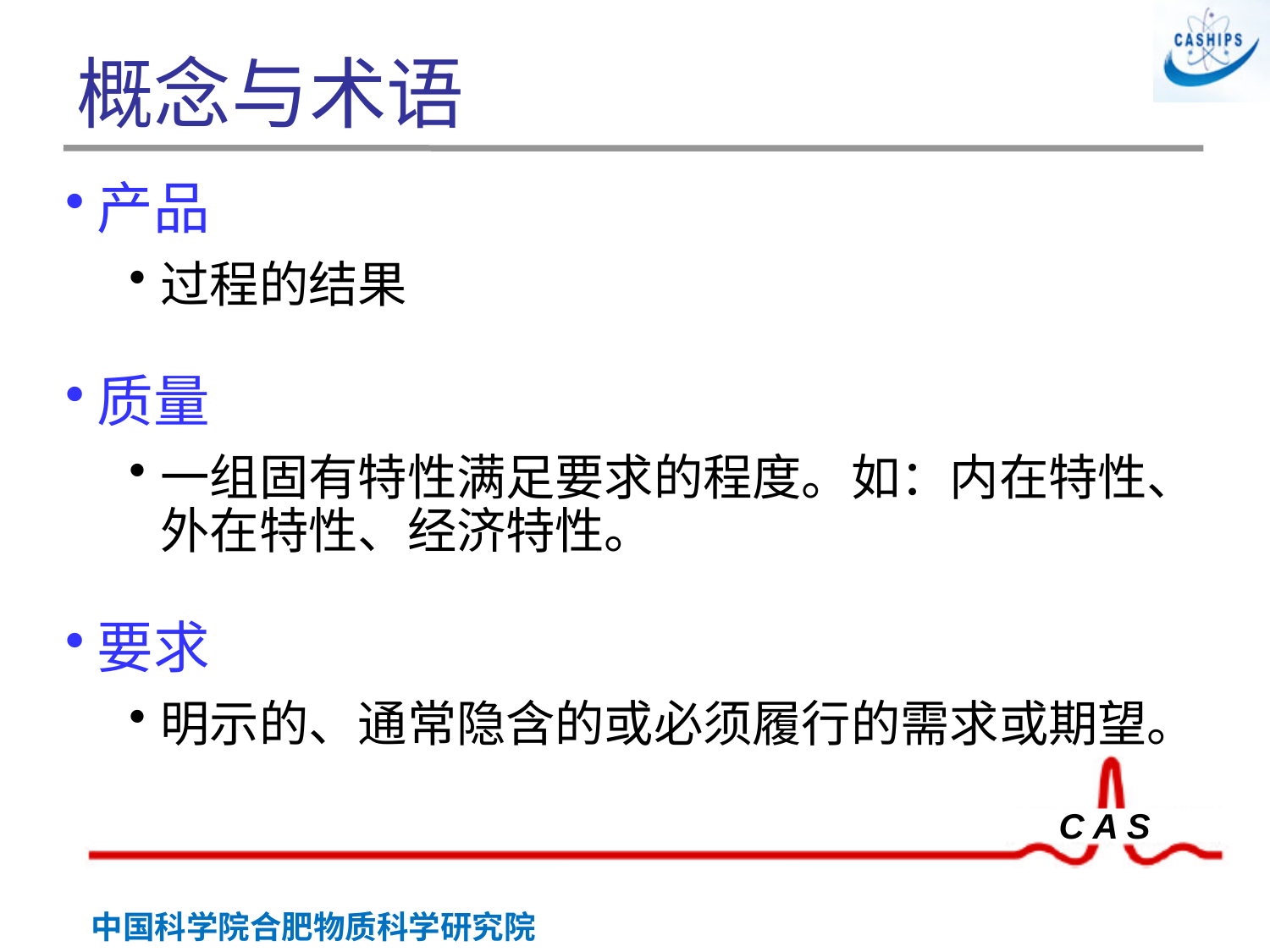

# 概念与术语

产品
过程的结果

质量
一组固有特性满足要求的程度。如：内在特性、外在特性、经济特性。

要求
明示的、通常隐含的或必须履行的需求或期望。